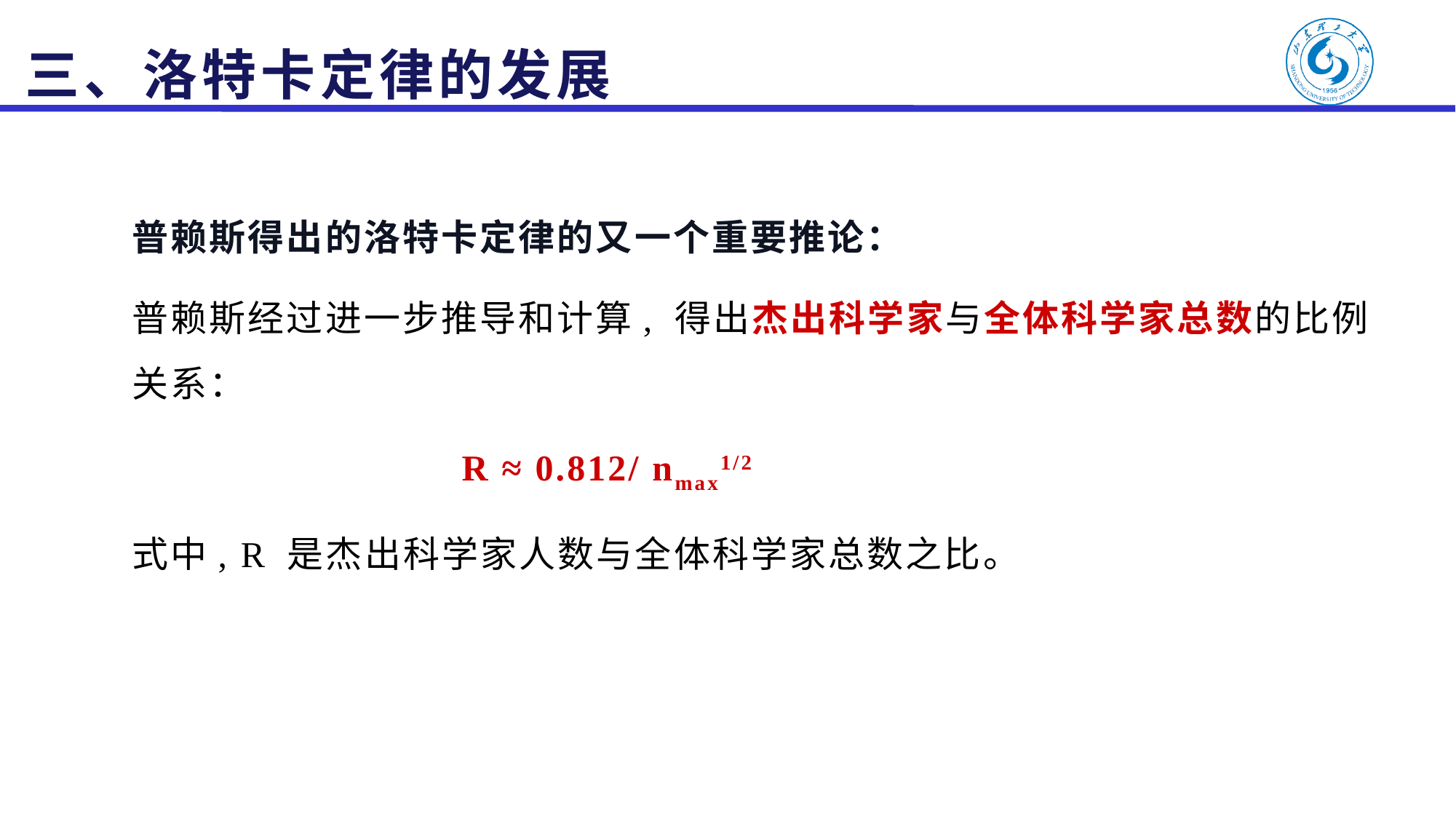

# 三、洛特卡定律的发展
普赖斯得出的洛特卡定律的又一个重要推论：
普赖斯经过进一步推导和计算, 得出杰出科学家与全体科学家总数的比例关系：
                             R ≈ 0.812/ nmax1/2
式中, R 是杰出科学家人数与全体科学家总数之比。